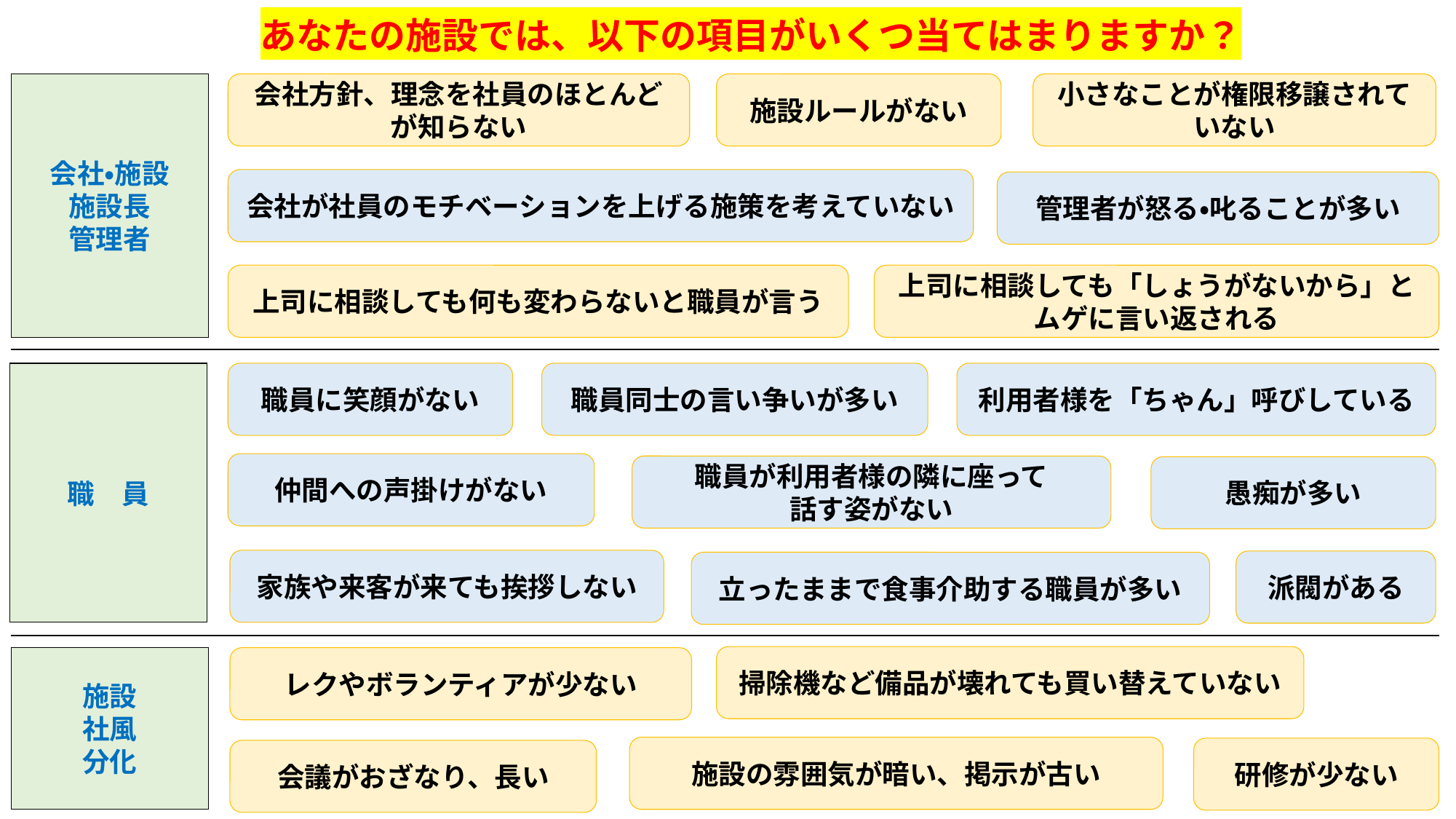

あなたの施設では、以下の項目がいくつ当てはまりますか？
会社・施設
施設長
管理者
会社方針、理念を社員のほとんどが知らない
施設ルールがない
小さなことが権限移譲されていない
会社が社員のモチベーションを上げる施策を考えていない
管理者が怒る・叱ることが多い
上司に相談しても「しょうがないから」とムゲに言い返される
上司に相談しても何も変わらないと職員が言う
職　員
利用者様を「ちゃん」呼びしている
職員に笑顔がない
職員同士の言い争いが多い
仲間への声掛けがない
職員が利用者様の隣に座って
話す姿がない
愚痴が多い
家族や来客が来ても挨拶しない
派閥がある
立ったままで食事介助する職員が多い
掃除機など備品が壊れても買い替えていない
施設
社風
分化
レクやボランティアが少ない
施設の雰囲気が暗い、掲示が古い
研修が少ない
会議がおざなり、長い